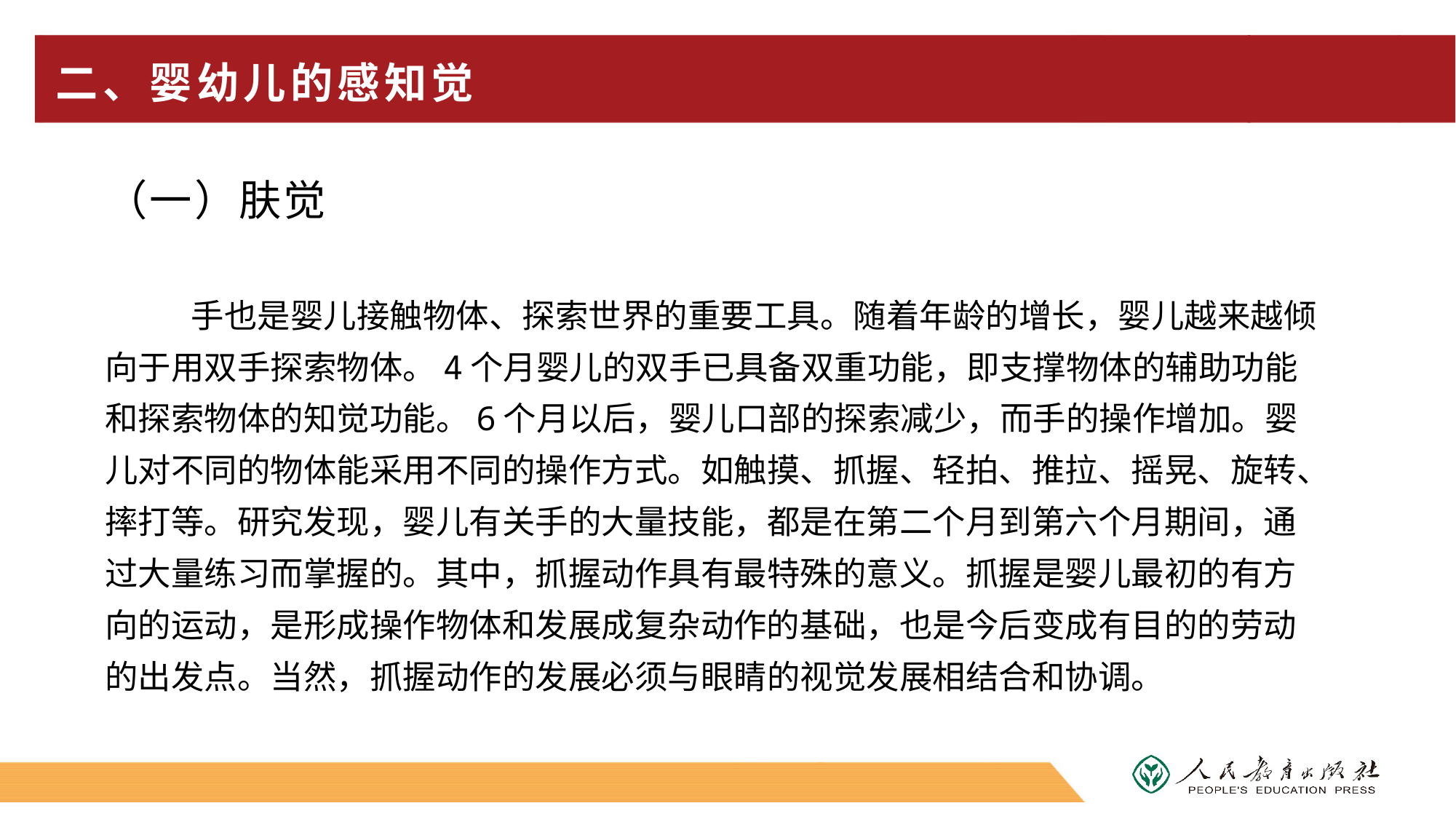

# 二、婴幼儿的感知觉
（一）肤觉
 手也是婴儿接触物体、探索世界的重要工具。随着年龄的增长，婴儿越来越倾向于用双手探索物体。4个月婴儿的双手已具备双重功能，即支撑物体的辅助功能和探索物体的知觉功能。6个月以后，婴儿口部的探索减少，而手的操作增加。婴儿对不同的物体能采用不同的操作方式。如触摸、抓握、轻拍、推拉、摇晃、旋转、摔打等。研究发现，婴儿有关手的大量技能，都是在第二个月到第六个月期间，通过大量练习而掌握的。其中，抓握动作具有最特殊的意义。抓握是婴儿最初的有方向的运动，是形成操作物体和发展成复杂动作的基础，也是今后变成有目的的劳动的出发点。当然，抓握动作的发展必须与眼睛的视觉发展相结合和协调。